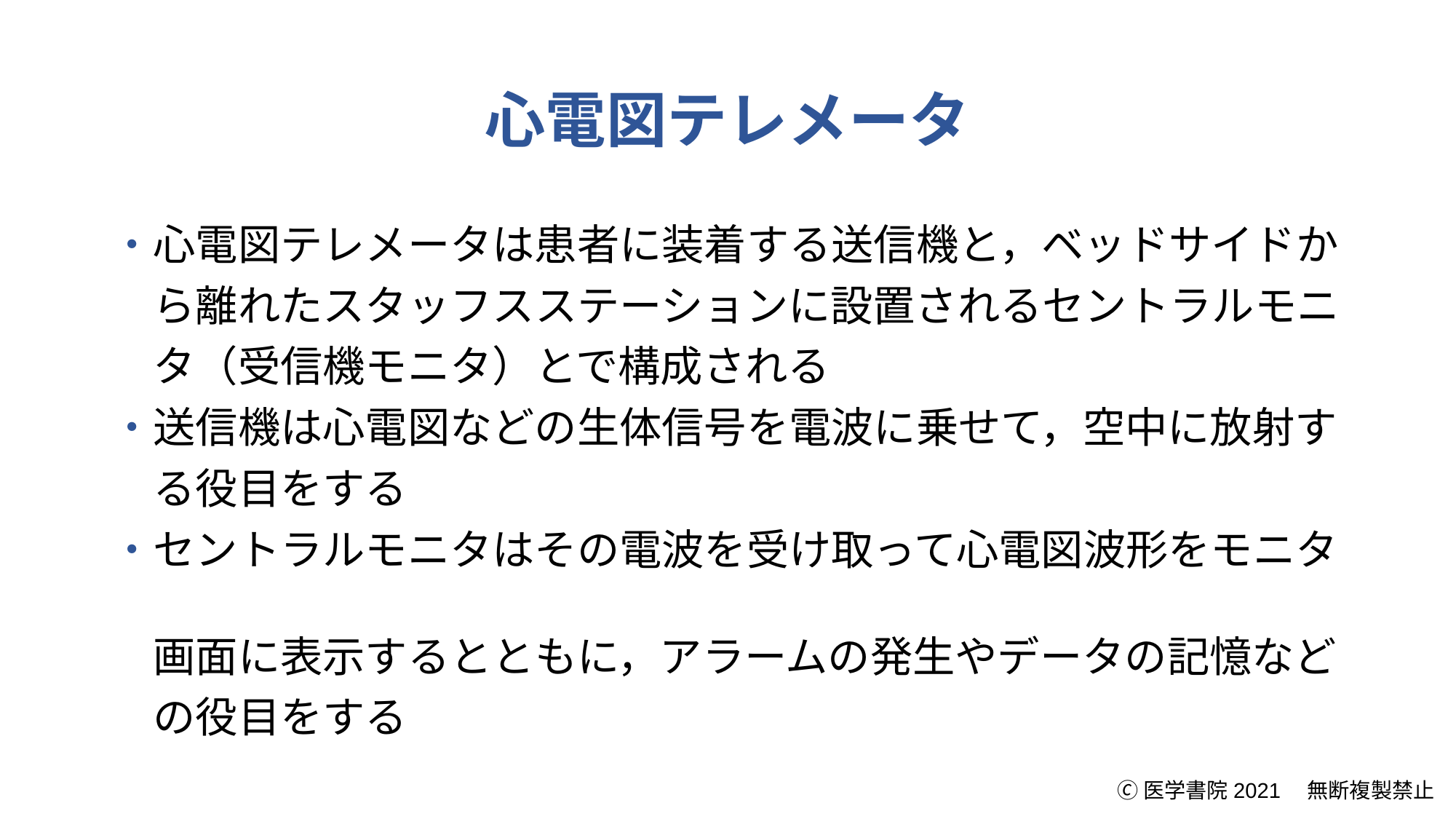

# 心電図テレメータ
・心電図テレメータは患者に装着する送信機と，ベッドサイドか
　ら離れたスタッフスステーションに設置されるセントラルモニ
　タ（受信機モニタ）とで構成される
・送信機は心電図などの生体信号を電波に乗せて，空中に放射す
　る役目をする
・セントラルモニタはその電波を受け取って心電図波形をモニタ
　画面に表示するとともに，アラームの発生やデータの記憶など
　の役目をする

🄫医学書院2021　無断複製禁止